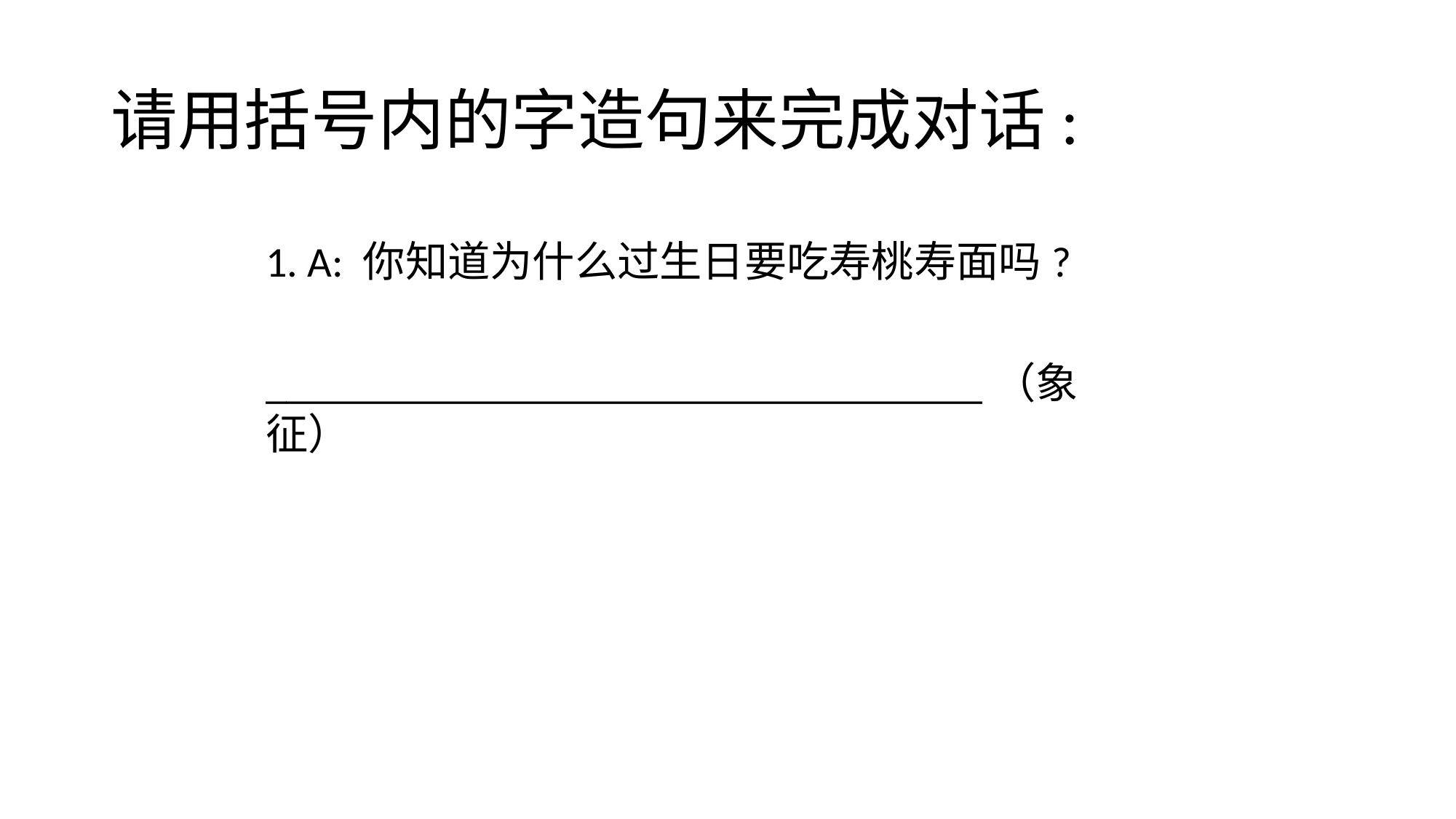

# 请用括号内的字造句来完成对话:
1. A: 你知道为什么过生日要吃寿桃寿面吗?
__________________________________（象征）